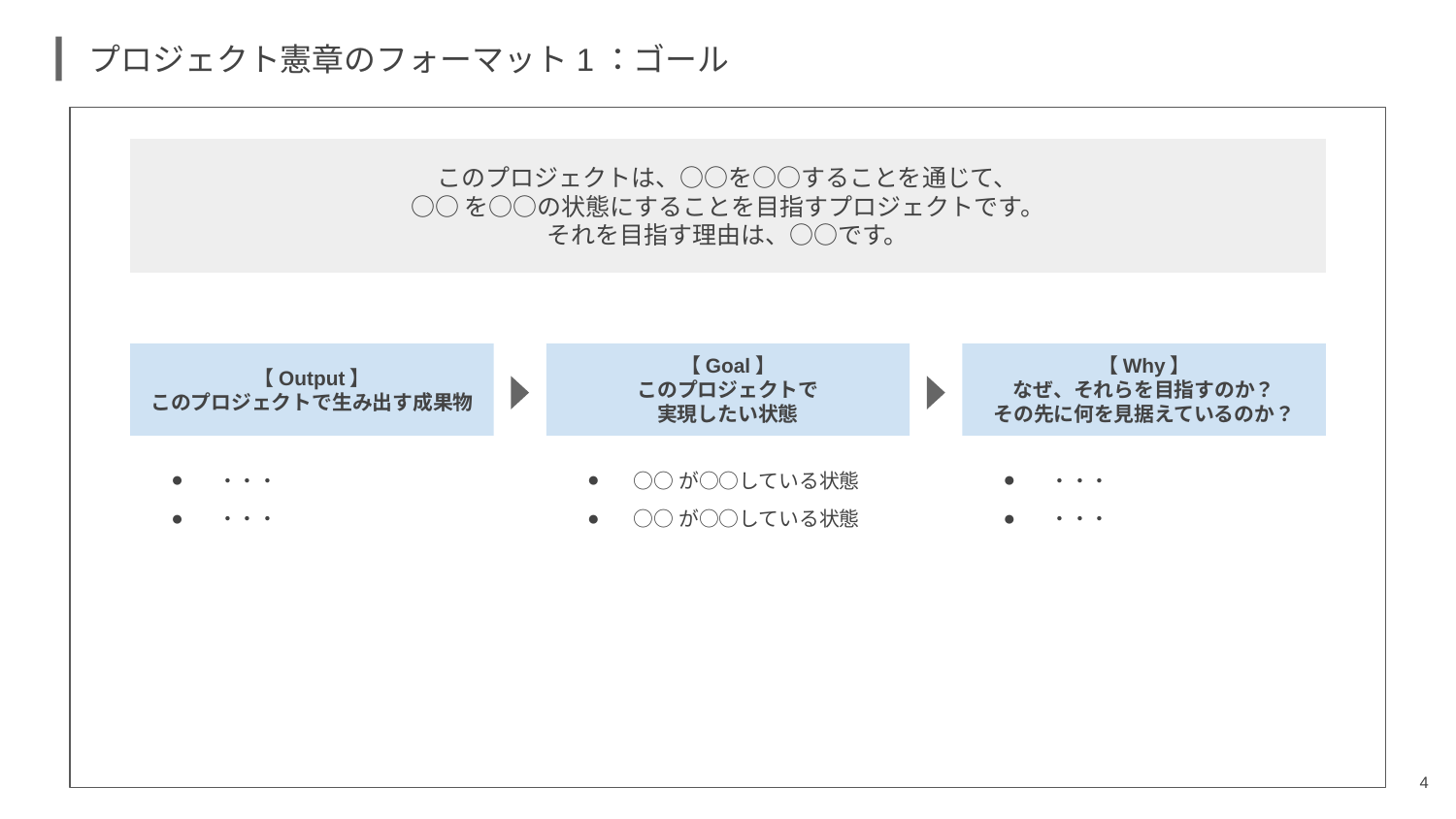

# プロジェクト憲章のフォーマット1：ゴール

このプロジェクトは、○○を○○することを通じて、
○○を○○の状態にすることを目指すプロジェクトです。
それを目指す理由は、○○です。
【Output】
このプロジェクトで生み出す成果物
【Goal】
このプロジェクトで
実現したい状態
【Why】
なぜ、それらを目指すのか？
その先に何を見据えているのか？

・・・
・・・
○○が○○している状態
○○が○○している状態
・・・
・・・
4